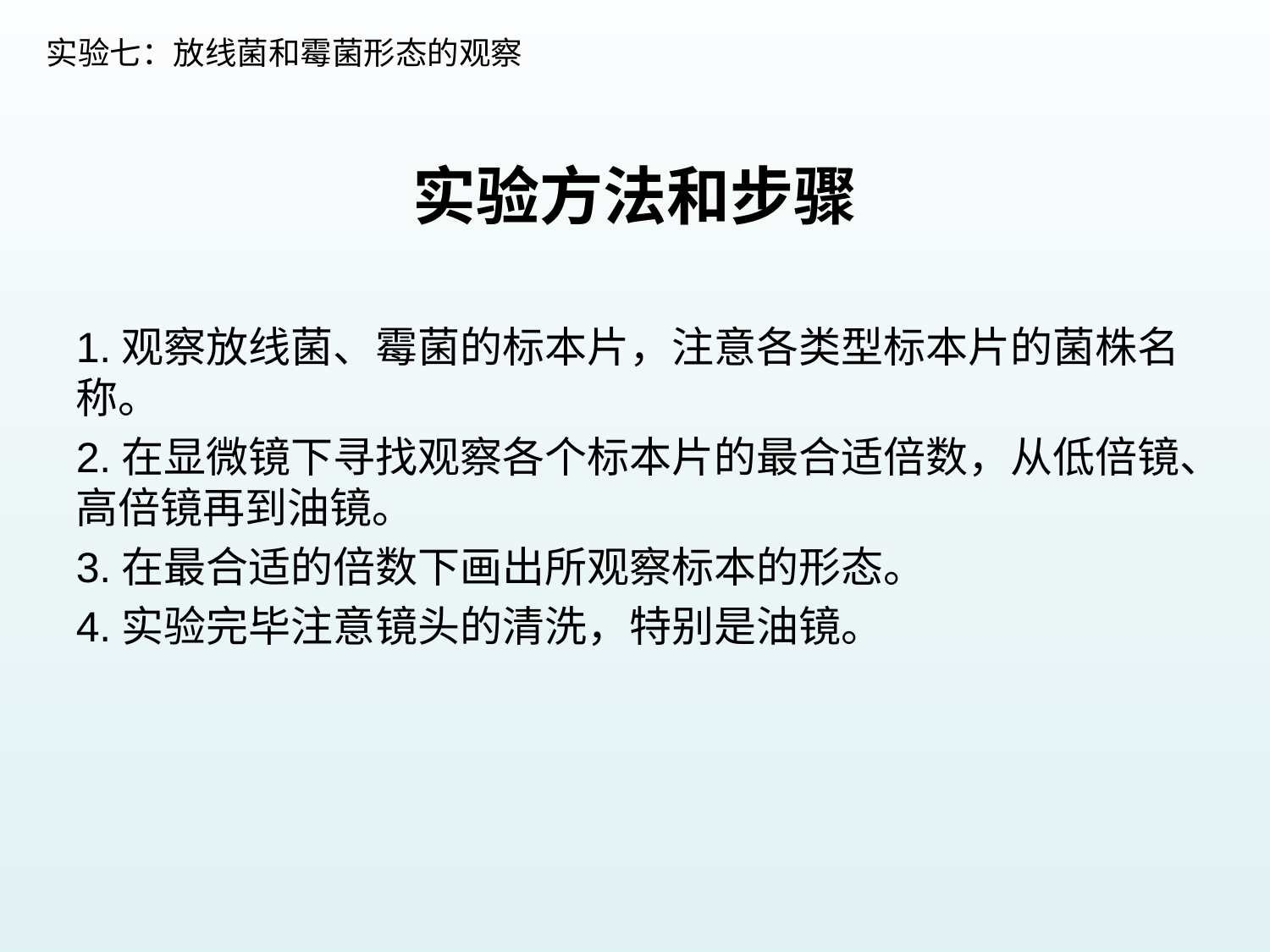

实验七：放线菌和霉菌形态的观察

实验方法和步骤

1.观察放线菌、霉菌的标本片，注意各类型标本片的菌株名称。
2.在显微镜下寻找观察各个标本片的最合适倍数，从低倍镜、高倍镜再到油镜。
3.在最合适的倍数下画出所观察标本的形态。
4.实验完毕注意镜头的清洗，特别是油镜。